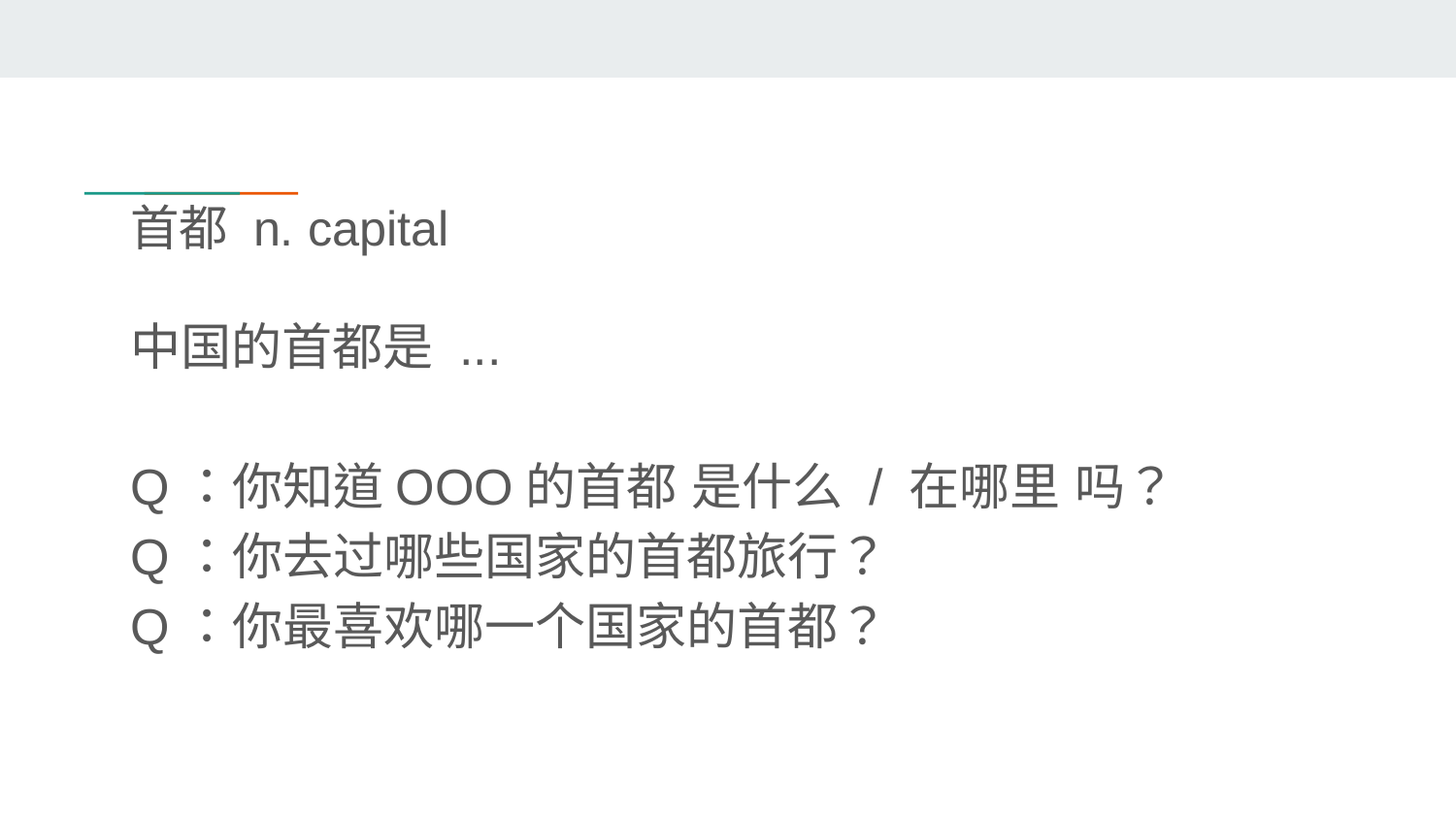

# 首都 n. capital

中国的首都是 ...

Q：你知道OOO的首都 是什么 / 在哪里 吗？
Q：你去过哪些国家的首都旅行？
Q：你最喜欢哪一个国家的首都？